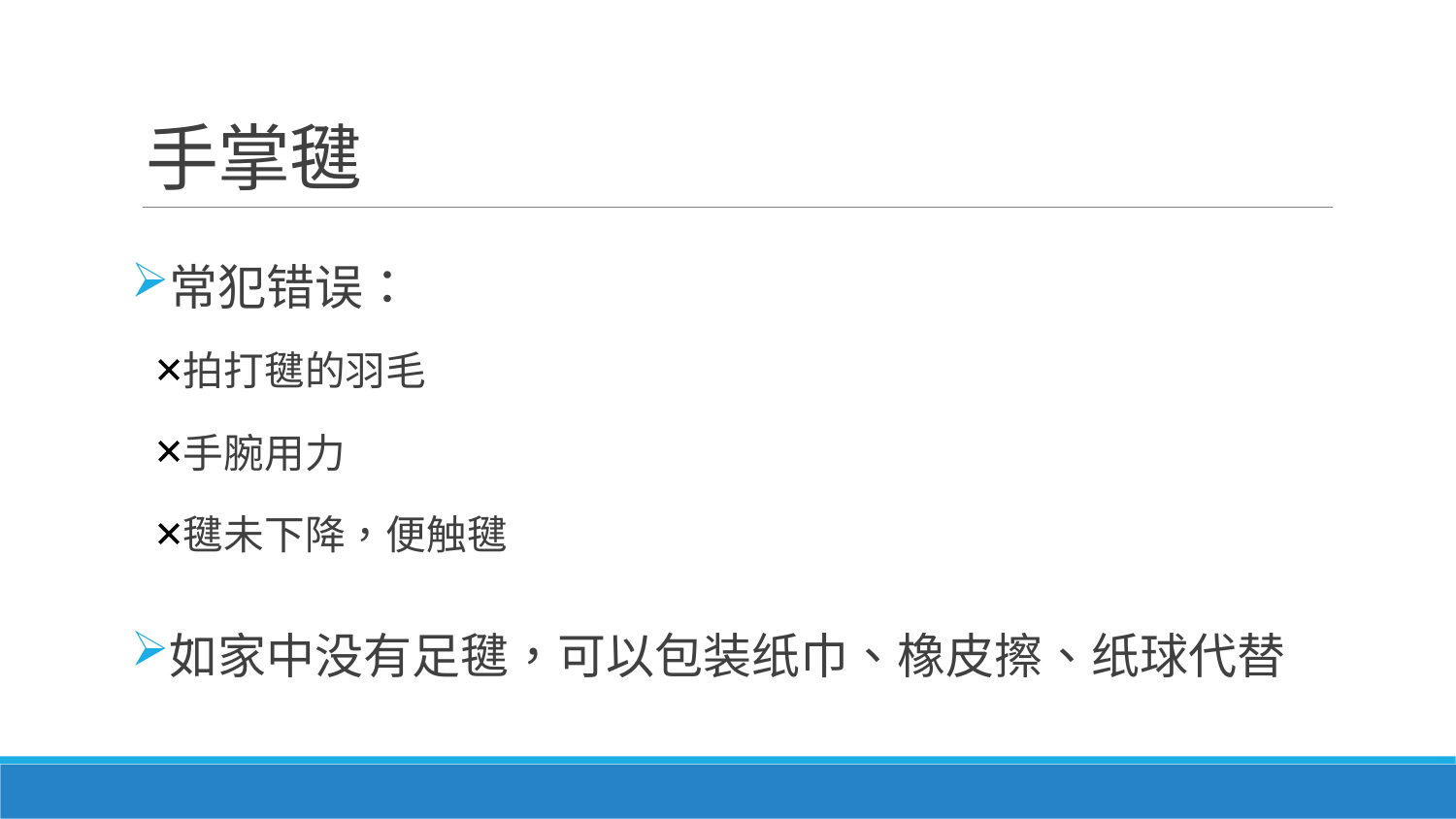

# 手掌毽
常犯错误：
拍打毽的羽毛
手腕用力
毽未下降，便触毽

如家中没有足毽，可以包装纸巾、橡皮擦、纸球代替